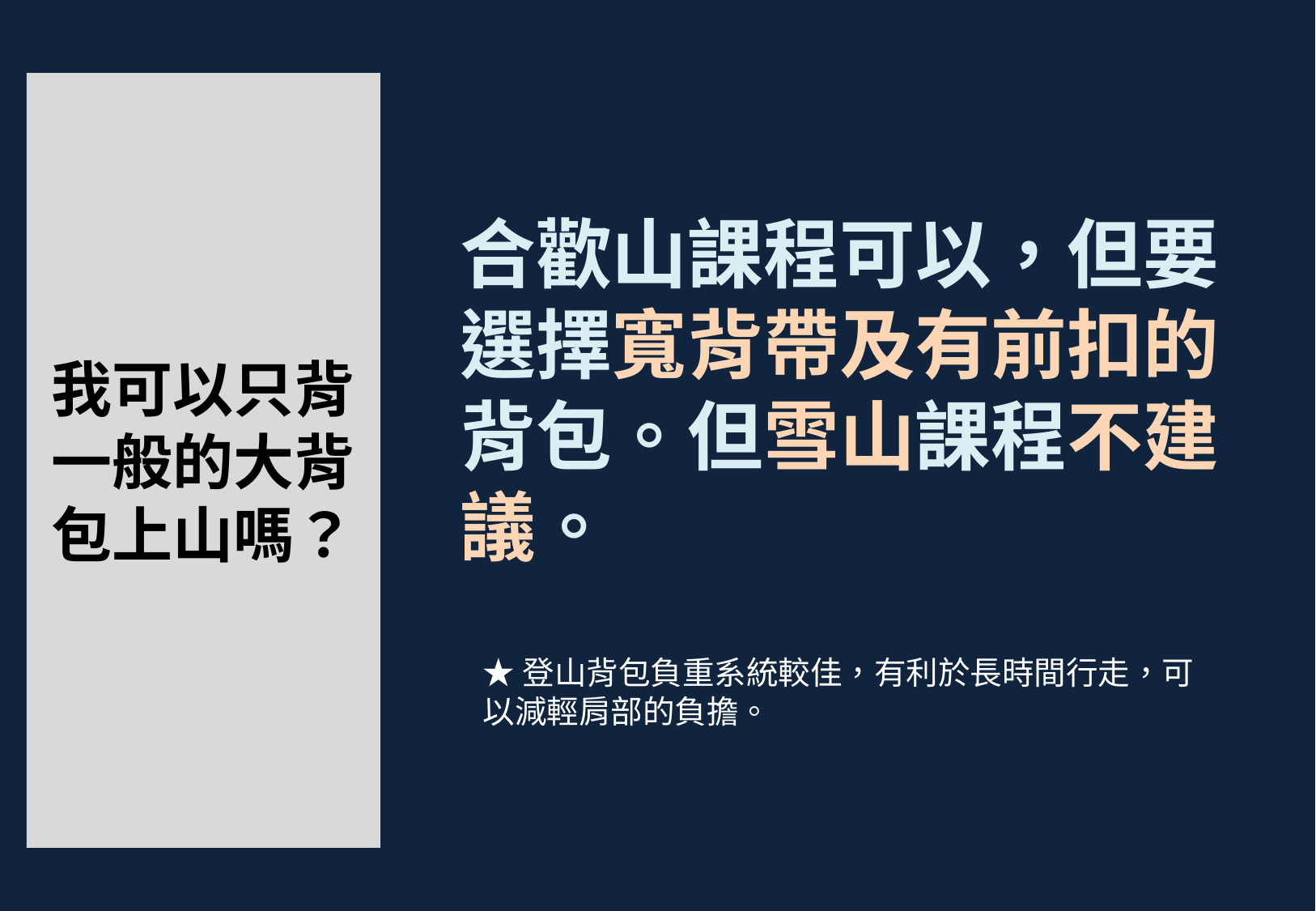

# 我可以只背一般的大背包上山嗎？
合歡山課程可以，但要選擇寬背帶及有前扣的背包。但雪山課程不建議。
★登山背包負重系統較佳，有利於長時間行走，可以減輕肩部的負擔。